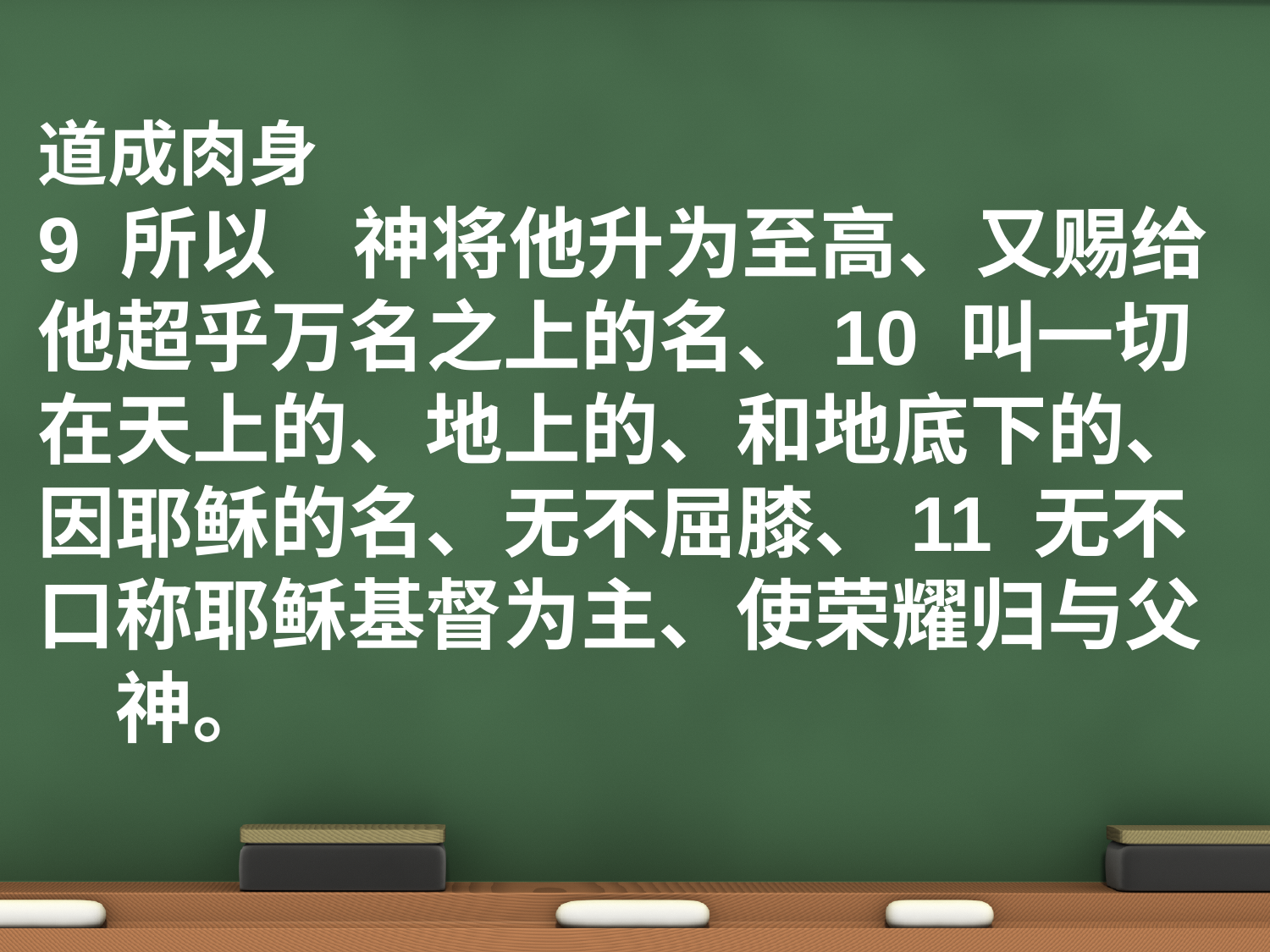

道成肉身
9 所以　神将他升为至高、又赐给他超乎万名之上的名、10 叫一切在天上的、地上的、和地底下的、因耶稣的名、无不屈膝、11 无不口称耶稣基督为主、使荣耀归与父　神。